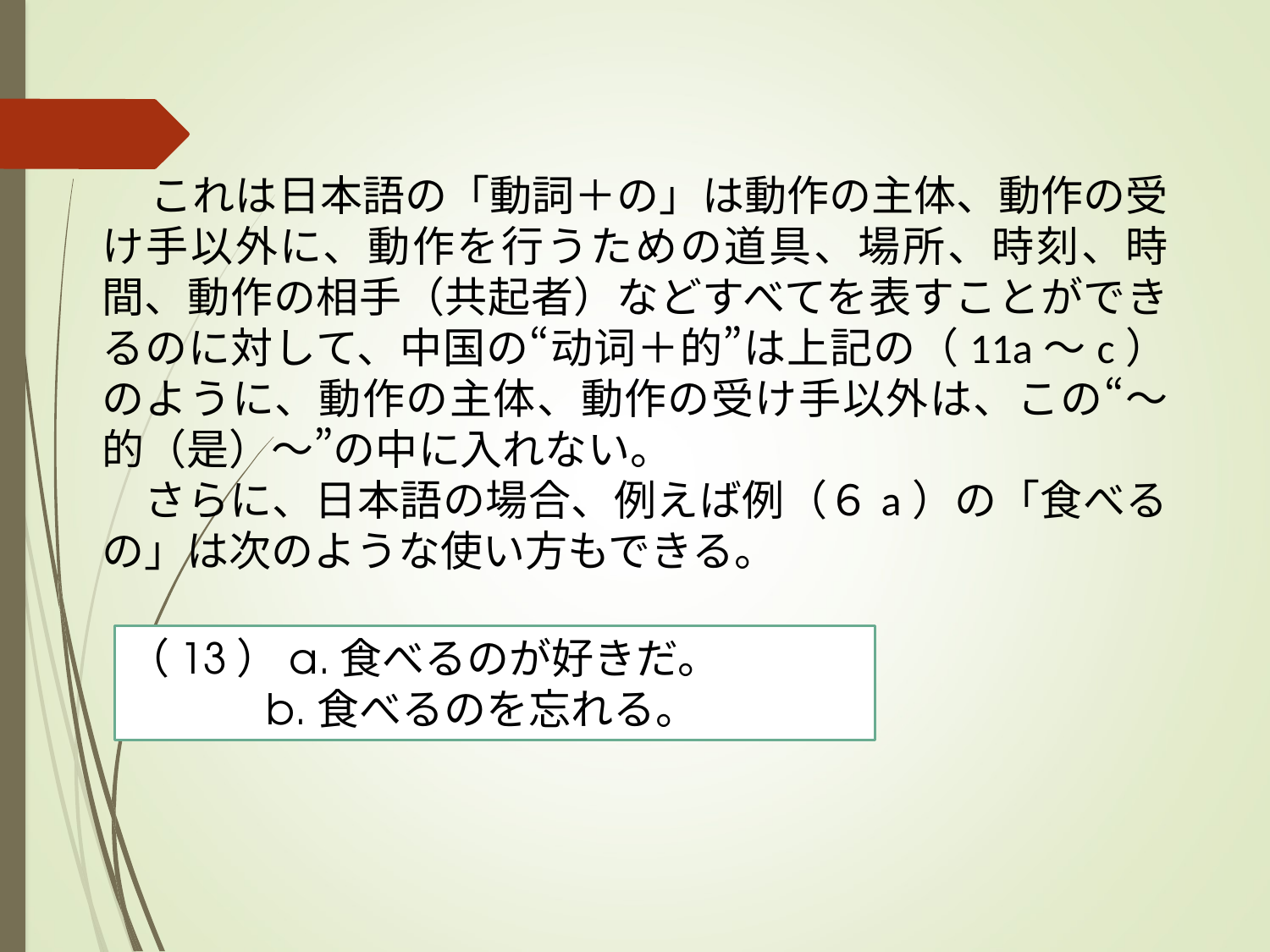

これは日本語の「動詞＋の」は動作の主体、動作の受け手以外に、動作を行うための道具、場所、時刻、時間、動作の相手（共起者）などすべてを表すことができるのに対して、中国の“动词＋的”は上記の（11a～c）のように、動作の主体、動作の受け手以外は、この“～的（是）～”の中に入れない。
　さらに、日本語の場合、例えば例（６a）の「食べるの」は次のような使い方もできる。
（13）a.食べるのが好きだ。
   　     b.食べるのを忘れる。